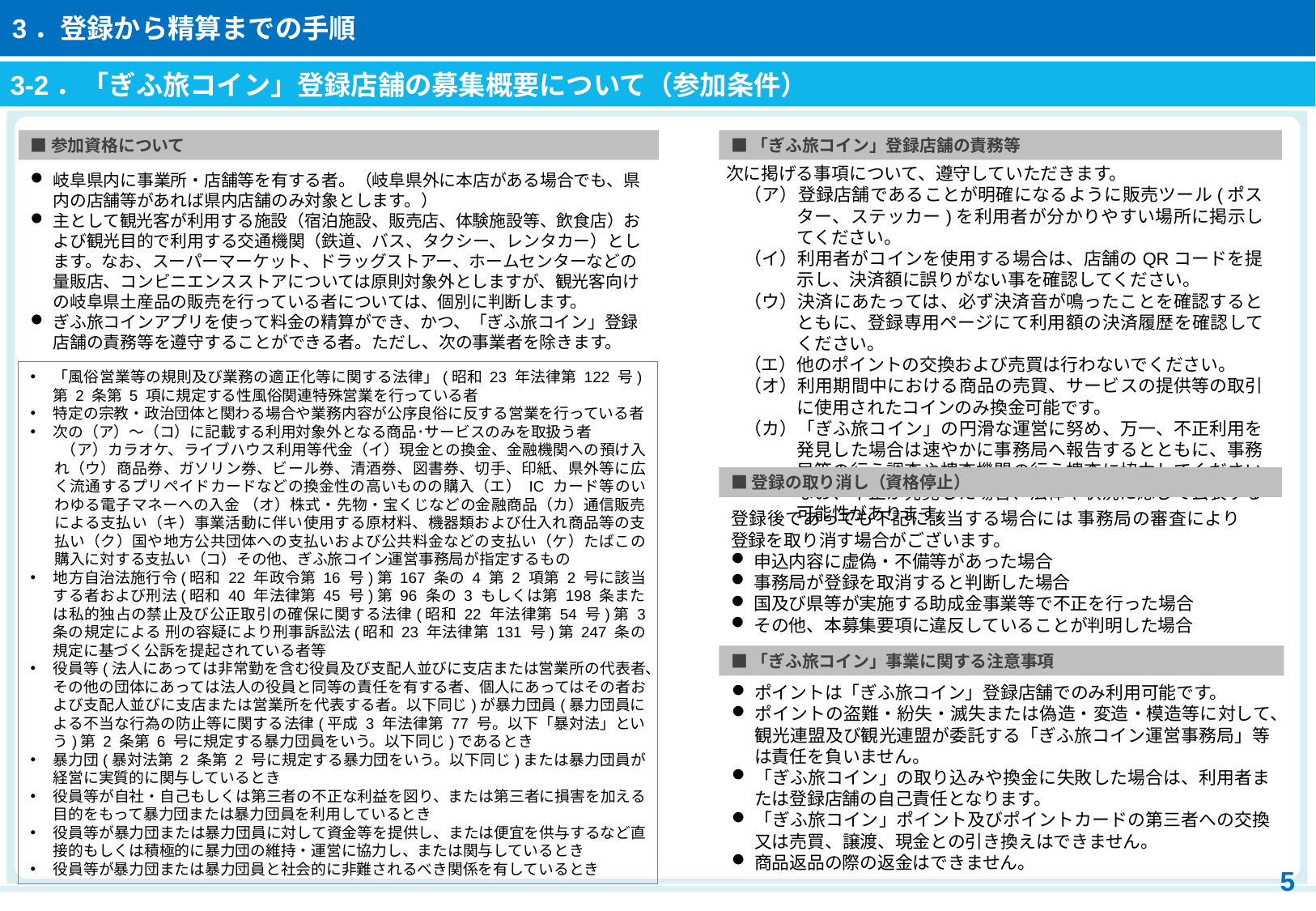

3．登録から精算までの手順
3-2．「ぎふ旅コイン」登録店舗の募集概要について（参加条件）

■参加資格について
■「ぎふ旅コイン」登録店舗の責務等
次に掲げる事項について、遵守していただきます。
（ア）登録店舗であることが明確になるように販売ツール(ポスター、ステッカー)を利用者が分かりやすい場所に掲示してください。
（イ）利用者がコインを使用する場合は、店舗のQRコードを提示し、決済額に誤りがない事を確認してください。
（ウ）決済にあたっては、必ず決済音が鳴ったことを確認するとともに、登録専用ページにて利用額の決済履歴を確認してください。
（エ）他のポイントの交換および売買は行わないでください。
（オ）利用期間中における商品の売買、サービスの提供等の取引に使用されたコインのみ換金可能です。
（カ）「ぎふ旅コイン」の円滑な運営に努め、万一、不正利用を発見した場合は速やかに事務局へ報告するとともに、事務局等の行う調査や捜査機関の行う捜査に協力してください。なお、不正が発覚した場合、法律や状況に応じて公表する可能性があります。
岐阜県内に事業所・店舗等を有する者。（岐阜県外に本店がある場合でも、県内の店舗等があれば県内店舗のみ対象とします。）
主として観光客が利用する施設（宿泊施設、販売店、体験施設等、飲食店）および観光目的で利用する交通機関（鉄道、バス、タクシー、レンタカー）とします。なお、スーパーマーケット、ドラッグストアー、ホームセンターなどの量販店、コンビニエンスストアについては原則対象外としますが、観光客向けの岐阜県土産品の販売を行っている者については、個別に判断します。
ぎふ旅コインアプリを使って料金の精算ができ、かつ、「ぎふ旅コイン」登録店舗の責務等を遵守することができる者。ただし、次の事業者を除きます。
「風俗営業等の規則及び業務の適正化等に関する法律」(昭和 23 年法律第 122 号)第 2 条第 5 項に規定する性風俗関連特殊営業を行っている者
特定の宗教・政治団体と関わる場合や業務内容が公序良俗に反する営業を行っている者
次の（ア）〜（コ）に記載する利用対象外となる商品･サービスのみを取扱う者
　　（ア）カラオケ、ライブハウス利用等代金（イ）現金との換金、金融機関への預け入れ（ウ）商品券、ガソリン券、ビール券、清酒券、図書券、切手、印紙、県外等に広く流通するプリペイドカードなどの換金性の高いものの購入（エ） IC カード等のいわゆる電子マネーへの入金 （オ）株式・先物・宝くじなどの金融商品（カ）通信販売による支払い（キ）事業活動に伴い使用する原材料、機器類および仕入れ商品等の支払い（ク）国や地方公共団体への支払いおよび公共料金などの支払い（ケ）たばこの購入に対する支払い（コ）その他、ぎふ旅コイン運営事務局が指定するもの
地方自治法施行令(昭和 22 年政令第 16 号)第 167 条の 4 第 2 項第 2 号に該当する者および刑法(昭和 40 年法律第 45 号)第 96 条の 3 もしくは第 198 条または私的独占の禁止及び公正取引の確保に関する法律(昭和 22 年法律第 54 号)第 3 条の規定による 刑の容疑により刑事訴訟法(昭和 23 年法律第 131 号)第 247 条の規定に基づく公訴を提起されている者等
役員等(法人にあっては非常勤を含む役員及び支配人並びに支店または営業所の代表者、その他の団体にあっては法人の役員と同等の責任を有する者、個人にあってはその者および支配人並びに支店または営業所を代表する者。以下同じ)が暴力団員(暴力団員による不当な行為の防止等に関する法律(平成 3 年法律第 77 号。以下「暴対法」という)第 2 条第 6 号に規定する暴力団員をいう。以下同じ)であるとき
暴力団(暴対法第 2 条第 2 号に規定する暴力団をいう。以下同じ)または暴力団員が経営に実質的に関与しているとき
役員等が自社・自己もしくは第三者の不正な利益を図り、または第三者に損害を加える目的をもって暴力団または暴力団員を利用しているとき
役員等が暴力団または暴力団員に対して資金等を提供し、または便宜を供与するなど直接的もしくは積極的に暴力団の維持・運営に協力し、または関与しているとき
役員等が暴力団または暴力団員と社会的に非難されるべき関係を有しているとき
■登録の取り消し（資格停止）
登録後であっても下記に該当する場合には 事務局の審査により登録を取り消す場合がございます。
申込内容に虚偽・不備等があった場合
事務局が登録を取消すると判断した場合
国及び県等が実施する助成金事業等で不正を行った場合
その他、本募集要項に違反していることが判明した場合
■「ぎふ旅コイン」事業に関する注意事項
ポイントは「ぎふ旅コイン」登録店舗でのみ利用可能です。
ポイントの盗難・紛失・滅失または偽造・変造・模造等に対して、観光連盟及び観光連盟が委託する「ぎふ旅コイン運営事務局」等は責任を負いません。
「ぎふ旅コイン」の取り込みや換金に失敗した場合は、利用者または登録店舗の自己責任となります。
「ぎふ旅コイン」ポイント及びポイントカードの第三者への交換又は売買、譲渡、現金との引き換えはできません。
商品返品の際の返金はできません。
5